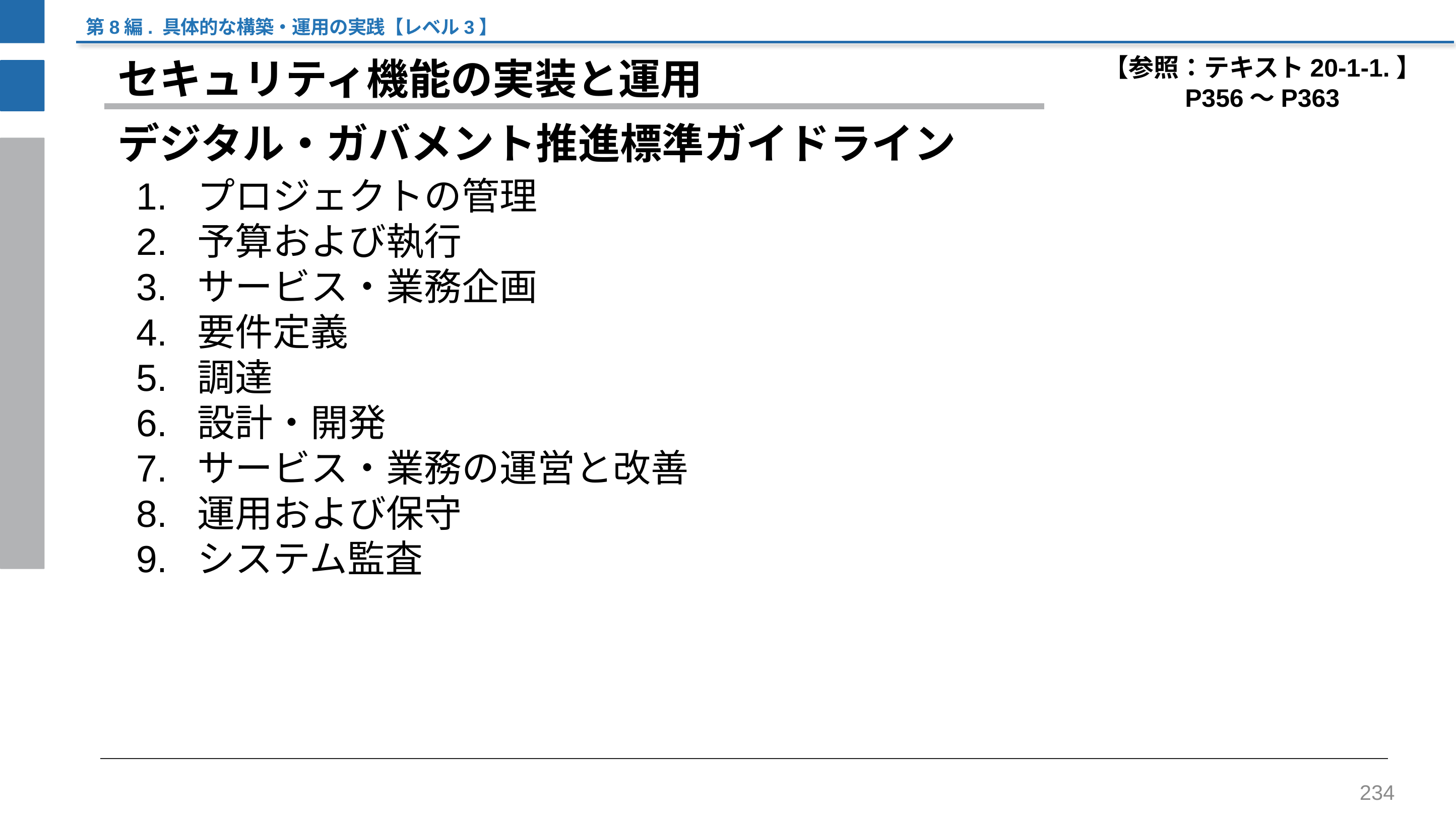

第8編. 具体的な構築・運用の実践【レベル3】
【参照：テキスト20-1-1.】
P356～P363
セキュリティ機能の実装と運用
デジタル・ガバメント推進標準ガイドライン
プロジェクトの管理
予算および執行
サービス・業務企画
要件定義
調達
設計・開発
サービス・業務の運営と改善
運用および保守
システム監査

234